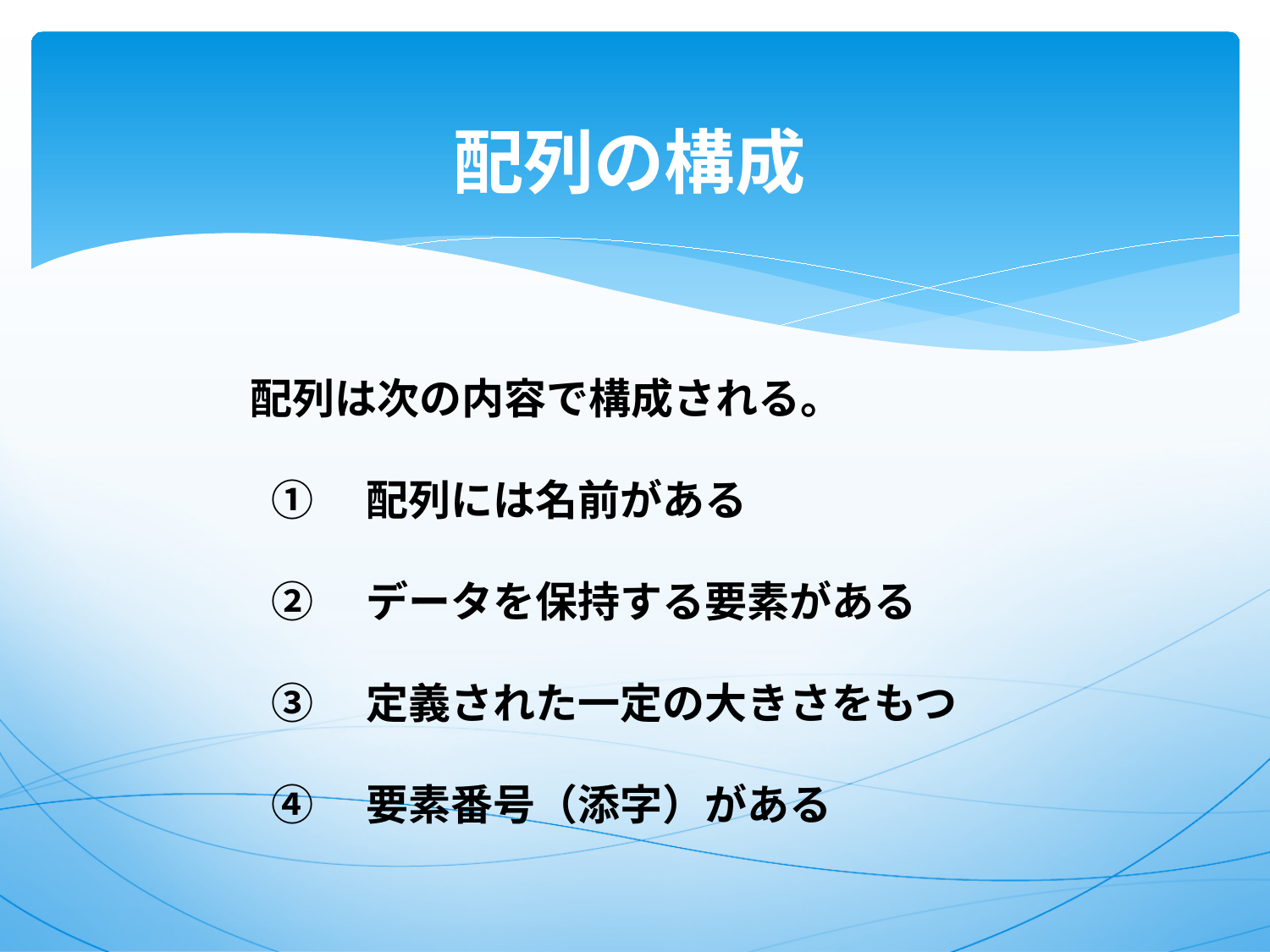

# 配列の構成
　配列は次の内容で構成される。

①　配列には名前がある

②　データを保持する要素がある

③　定義された一定の大きさをもつ

④　要素番号（添字）がある